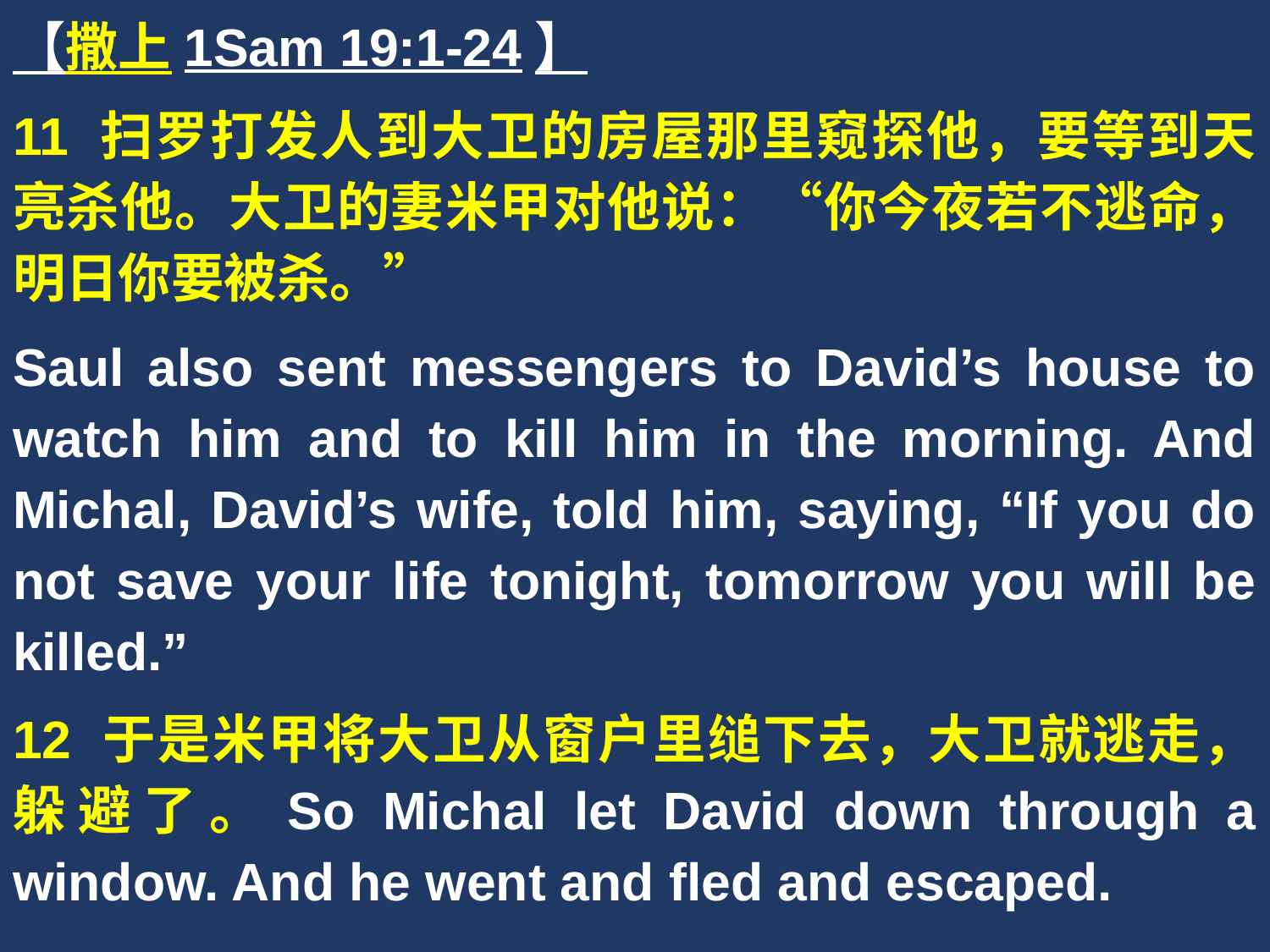

【撒上1Sam 19:1-24】
11 扫罗打发人到大卫的房屋那里窥探他，要等到天亮杀他。大卫的妻米甲对他说：“你今夜若不逃命，明日你要被杀。”
Saul also sent messengers to David’s house to watch him and to kill him in the morning. And Michal, David’s wife, told him, saying, “If you do not save your life tonight, tomorrow you will be killed.”
12 于是米甲将大卫从窗户里缒下去，大卫就逃走，躲避了。So Michal let David down through a window. And he went and fled and escaped.